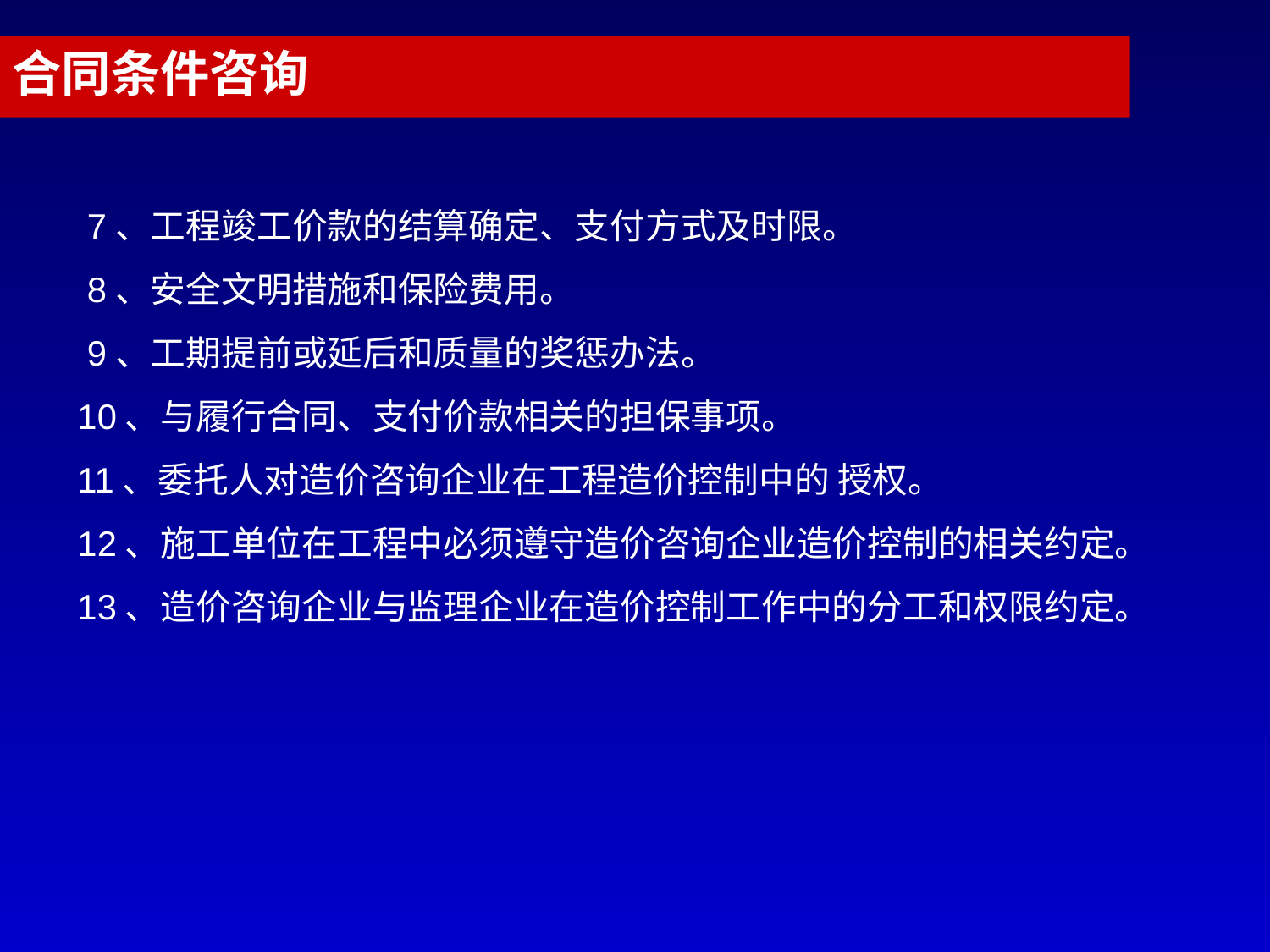

合同条件咨询
 7、工程竣工价款的结算确定、支付方式及时限。
 8、安全文明措施和保险费用。
 9、工期提前或延后和质量的奖惩办法。
10、与履行合同、支付价款相关的担保事项。
11、委托人对造价咨询企业在工程造价控制中的 授权。
12、施工单位在工程中必须遵守造价咨询企业造价控制的相关约定。
13、造价咨询企业与监理企业在造价控制工作中的分工和权限约定。
73